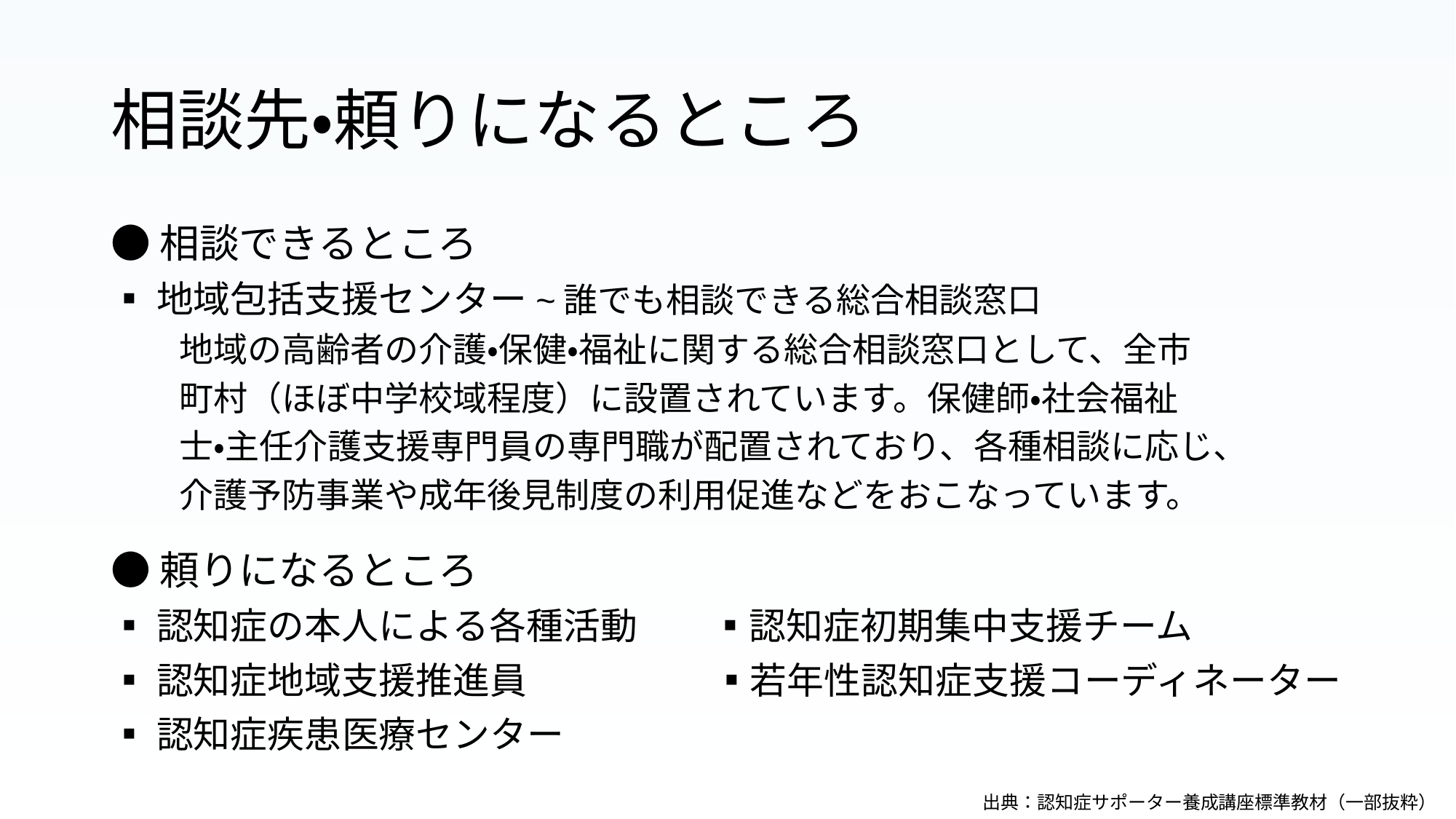

# 相談先・頼りになるところ
●相談できるところ
▪地域包括支援センター~誰でも相談できる総合相談窓口
　　地域の高齢者の介護・保健・福祉に関する総合相談窓口として、全市
　　町村（ほぼ中学校域程度）に設置されています。保健師・社会福祉
　　士・主任介護支援専門員の専門職が配置されており、各種相談に応じ、
　　介護予防事業や成年後見制度の利用促進などをおこなっています。

●頼りになるところ
▪認知症の本人による各種活動　　▪認知症初期集中支援チーム
▪認知症地域支援推進員　　　　　▪若年性認知症支援コーディネーター
▪認知症疾患医療センター
出典：認知症サポーター養成講座標準教材（一部抜粋）